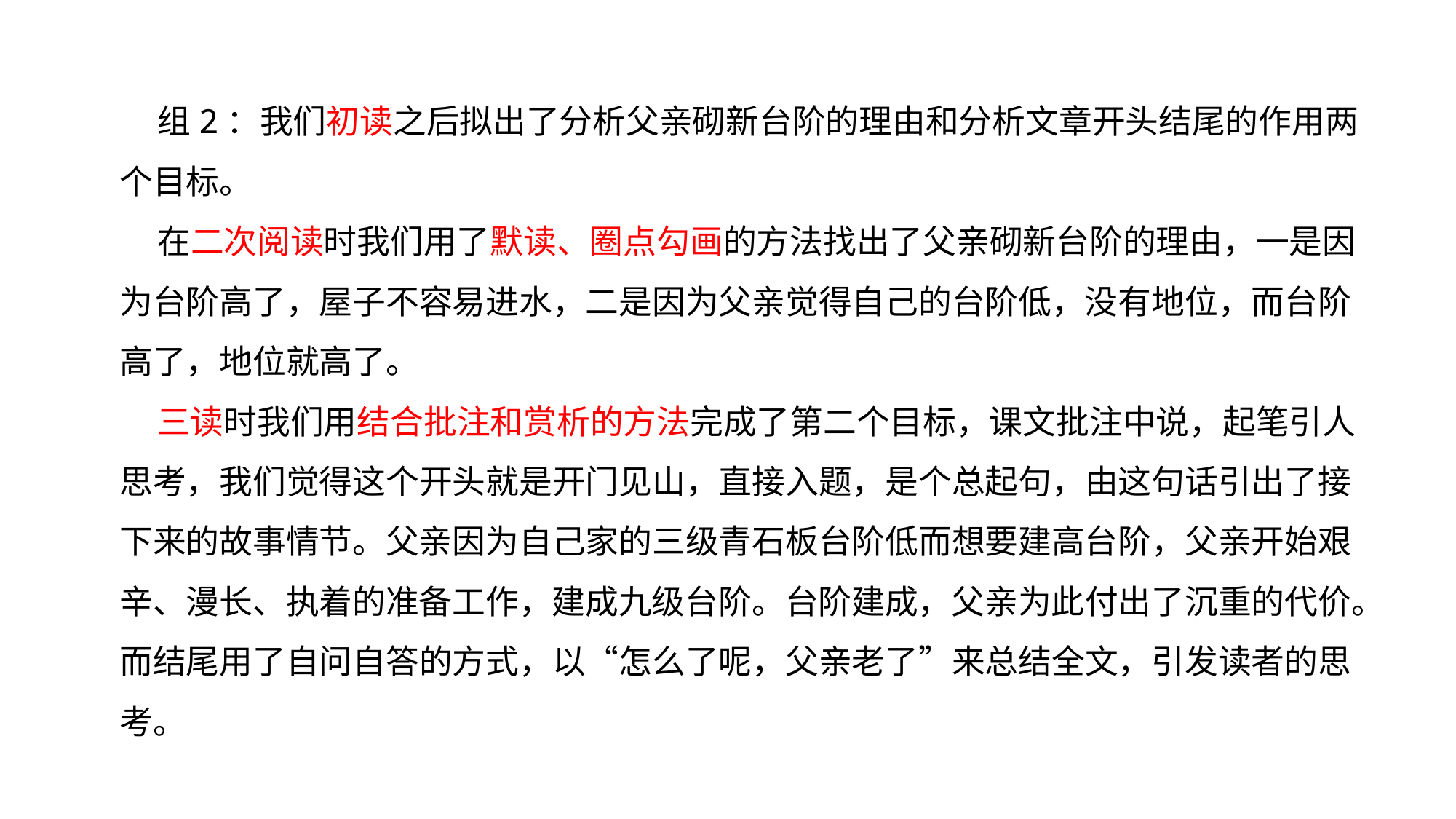

组2：我们初读之后拟出了分析父亲砌新台阶的理由和分析文章开头结尾的作用两个目标。
    在二次阅读时我们用了默读、圈点勾画的方法找出了父亲砌新台阶的理由，一是因为台阶高了，屋子不容易进水，二是因为父亲觉得自己的台阶低，没有地位，而台阶高了，地位就高了。
    三读时我们用结合批注和赏析的方法完成了第二个目标，课文批注中说，起笔引人思考，我们觉得这个开头就是开门见山，直接入题，是个总起句，由这句话引出了接下来的故事情节。父亲因为自己家的三级青石板台阶低而想要建高台阶，父亲开始艰辛、漫长、执着的准备工作，建成九级台阶。台阶建成，父亲为此付出了沉重的代价。而结尾用了自问自答的方式，以“怎么了呢，父亲老了”来总结全文，引发读者的思考。